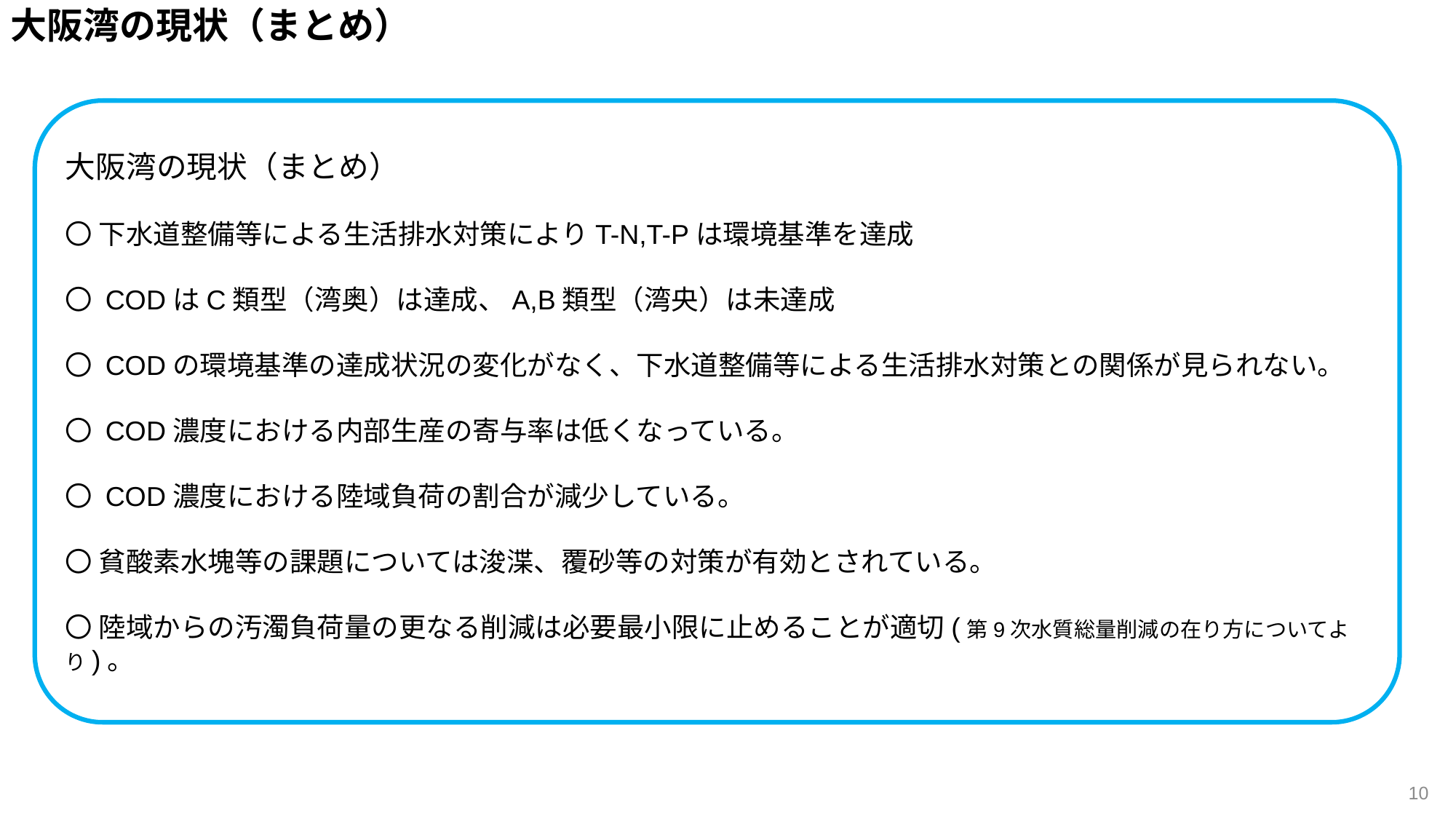

大阪湾の現状（まとめ）
大阪湾の現状（まとめ）

〇 下水道整備等による生活排水対策によりT-N,T-Pは環境基準を達成

〇 CODはC類型（湾奥）は達成、A,B類型（湾央）は未達成

〇 CODの環境基準の達成状況の変化がなく、下水道整備等による生活排水対策との関係が見られない。

〇 COD濃度における内部生産の寄与率は低くなっている。

〇 COD濃度における陸域負荷の割合が減少している。

〇 貧酸素水塊等の課題については浚渫、覆砂等の対策が有効とされている。

〇 陸域からの汚濁負荷量の更なる削減は必要最小限に止めることが適切(第9次水質総量削減の在り方についてより)。
10